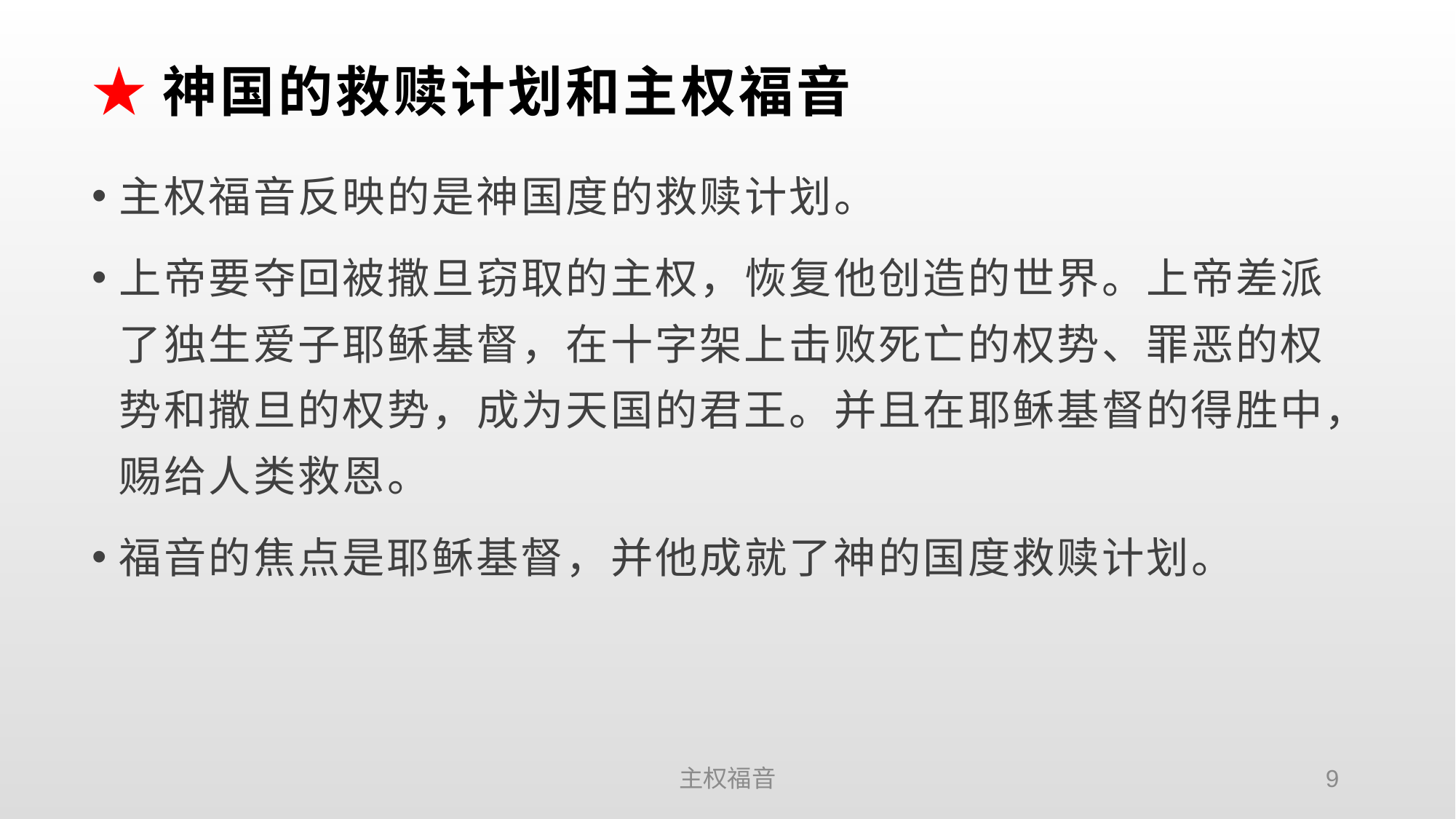

# ★神国的救赎计划和主权福音
主权福音反映的是神国度的救赎计划。
上帝要夺回被撒旦窃取的主权，恢复他创造的世界。上帝差派了独生爱子耶稣基督，在十字架上击败死亡的权势、罪恶的权势和撒旦的权势，成为天国的君王。并且在耶稣基督的得胜中，赐给人类救恩。
福音的焦点是耶稣基督，并他成就了神的国度救赎计划。
主权福音
9